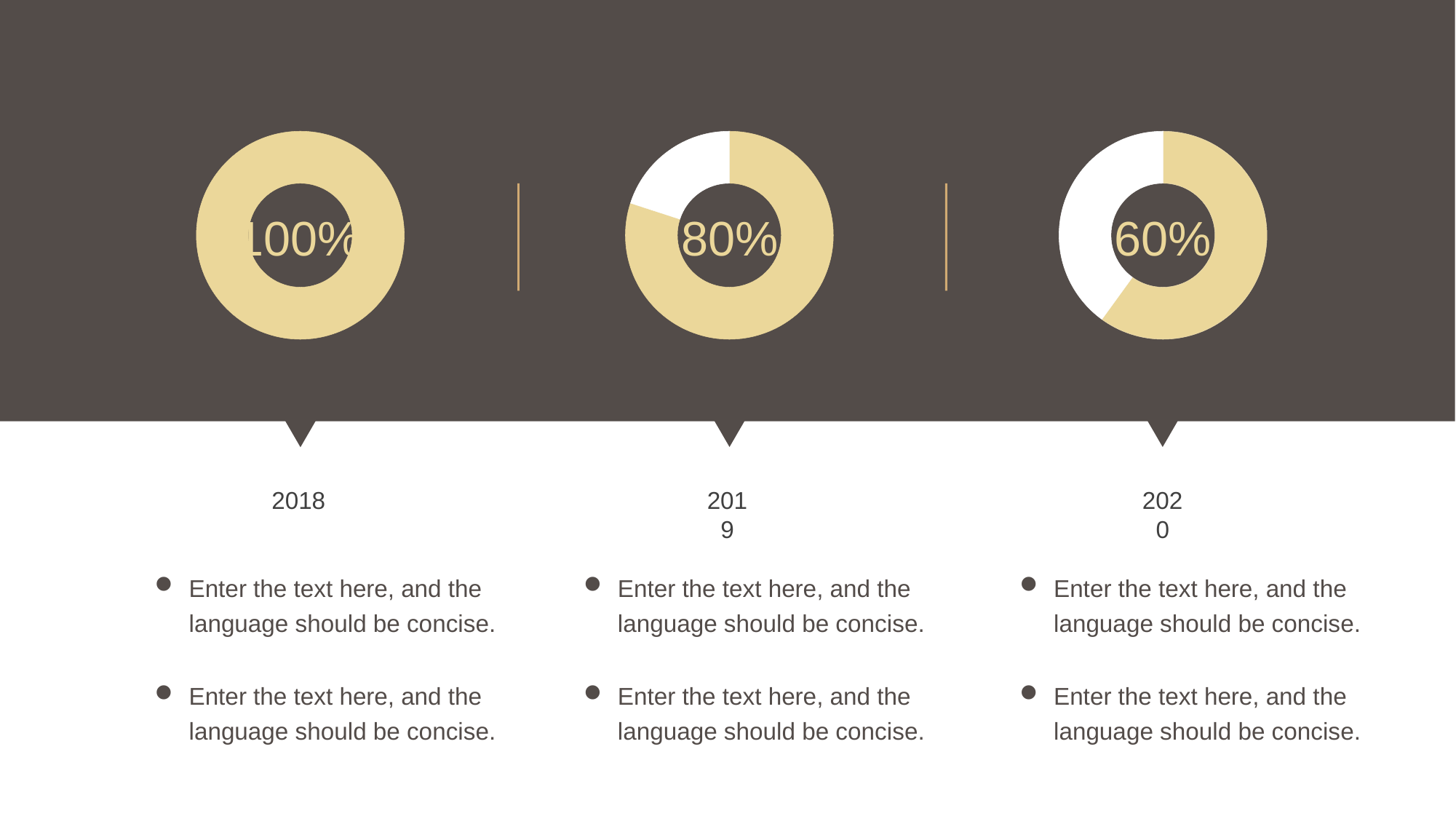

### Chart

| Category | 数据 |
|---|---|
| A | 1.0 |
| B | 0.0 |

### Chart

| Category | 数据 |
|---|---|
| A | 0.8 |
| B | 0.19999999999999996 |

### Chart

| Category | 数据 |
|---|---|
| A | 0.6 |
| B | 0.4 |

60%
100%
80%

2018
2019
2020
Enter the text here, and the language should be concise.
Enter the text here, and the language should be concise.
Enter the text here, and the language should be concise.
Enter the text here, and the language should be concise.
Enter the text here, and the language should be concise.
Enter the text here, and the language should be concise.